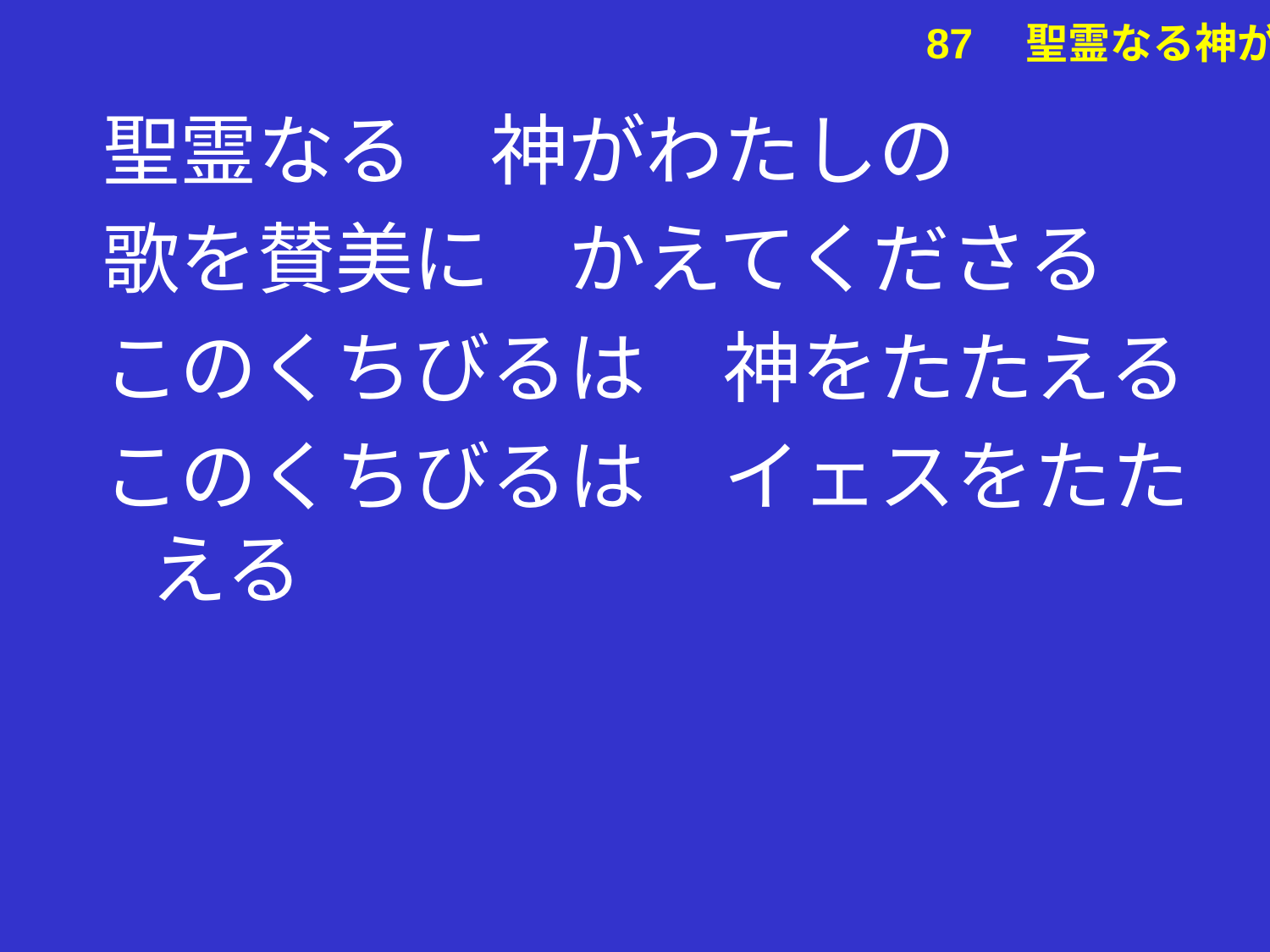

聖霊なる　神がわたしの
歌を賛美に　かえてくださる
このくちびるは　神をたたえる
このくちびるは　イェスをたたえる
# 87　聖霊なる神が